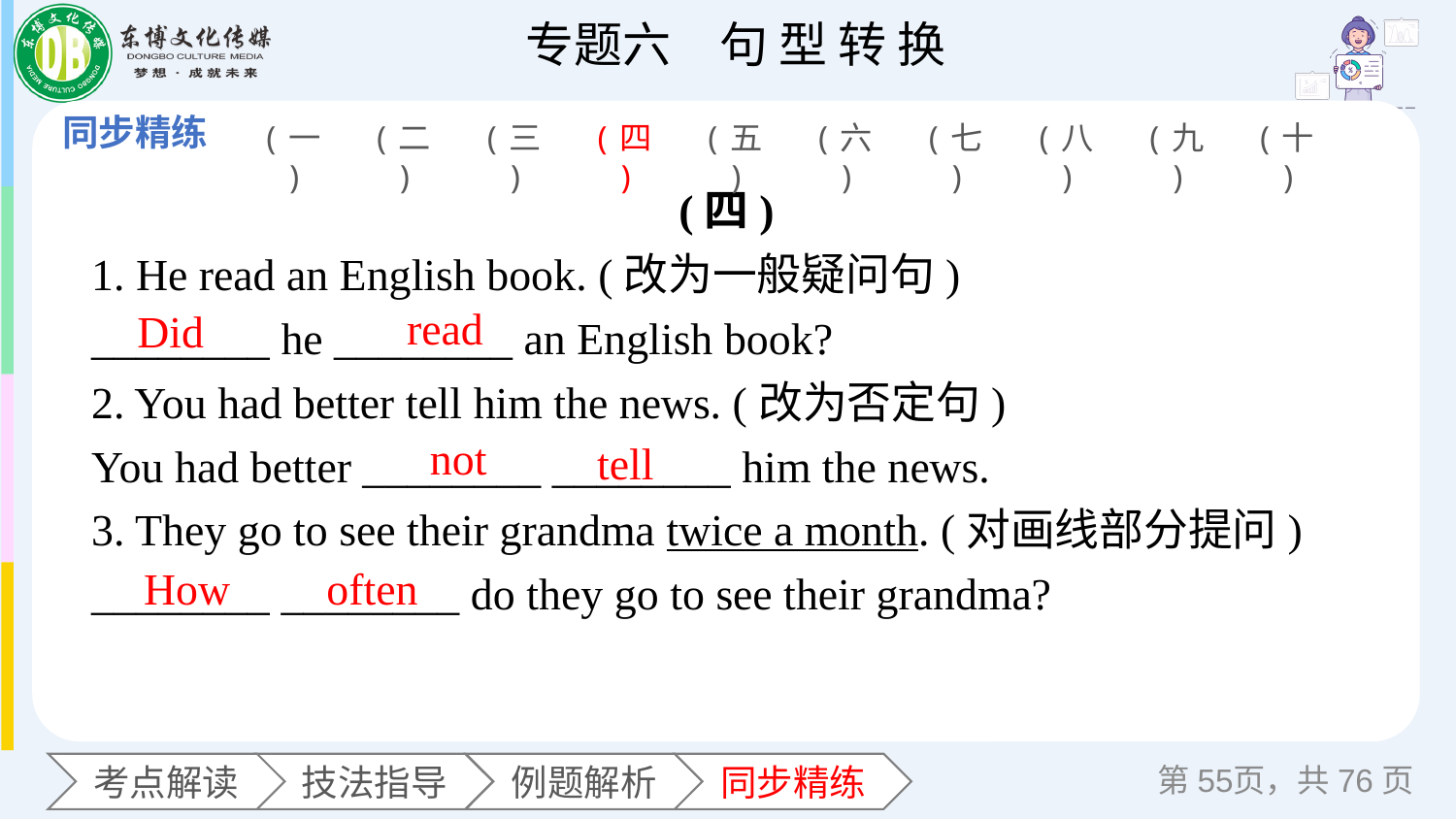

(一)
(二)
(三)
(四)
(五)
(六)
(七)
(八)
(九)
(十)
(四)
1. He read an English book. (改为一般疑问句)
________ he ________ an English book?
2. You had better tell him the news. (改为否定句)
You had better ________ ________ him the news.
3. They go to see their grandma twice a month. (对画线部分提问)
________ ________ do they go to see their grandma?
read
Did
not
tell
How
often
第55页，共76页